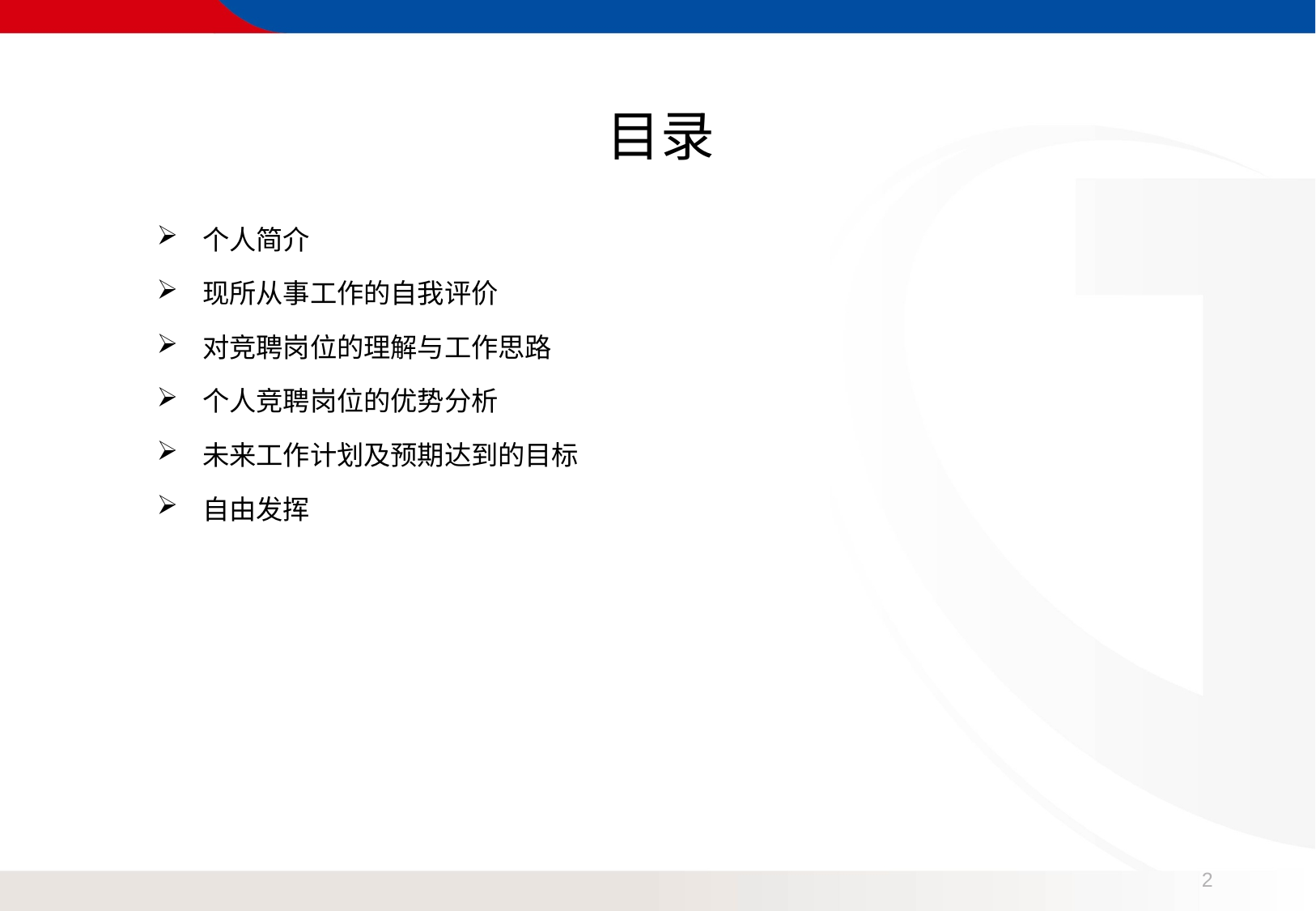

目录
个人简介
现所从事工作的自我评价
对竞聘岗位的理解与工作思路
个人竞聘岗位的优势分析
未来工作计划及预期达到的目标
自由发挥